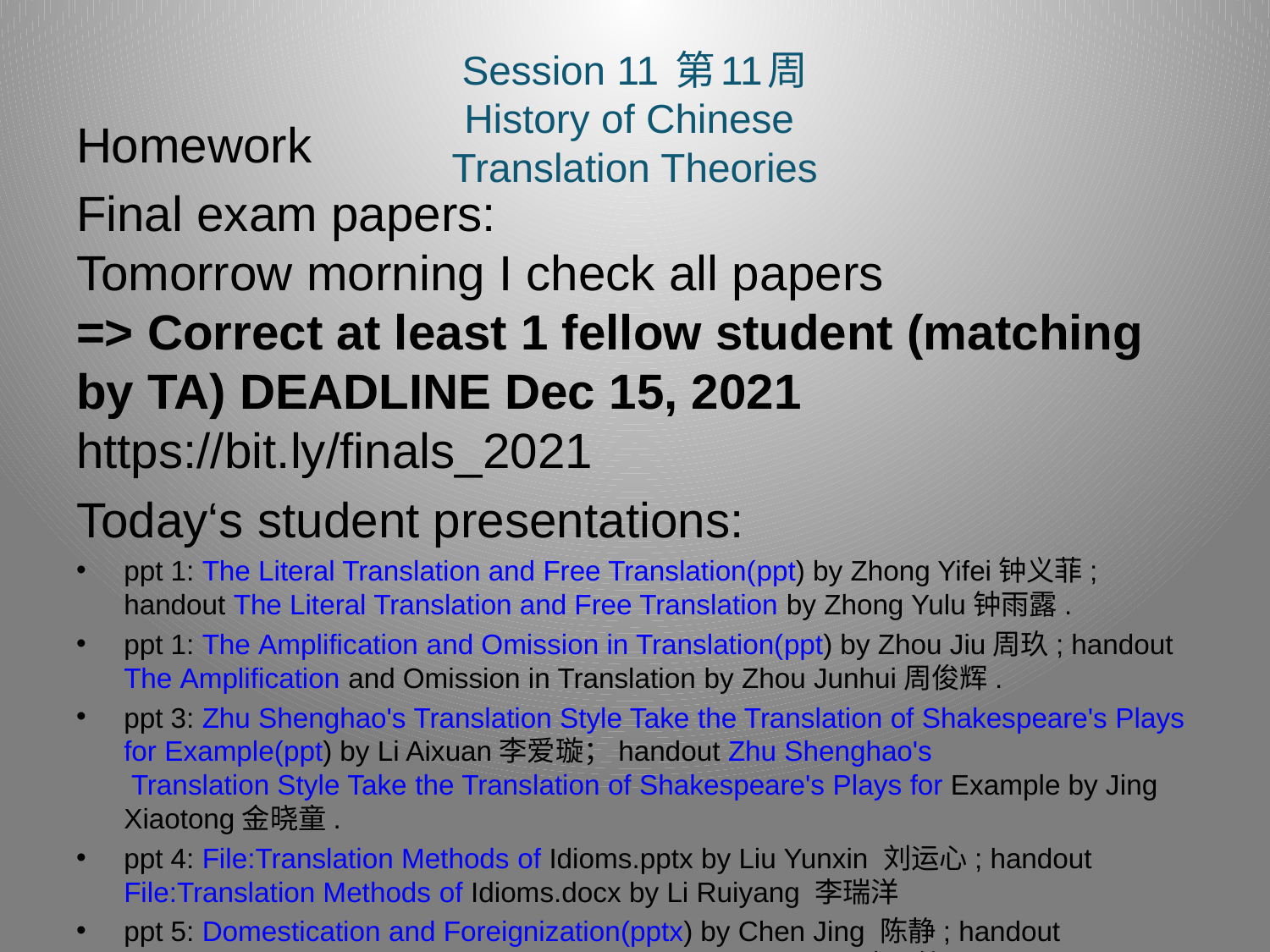

# Session 11 第11周 History of Chinese Translation Theories
Homework
Final exam papers:
Tomorrow morning I check all papers
=> Correct at least 1 fellow student (matching by TA) DEADLINE Dec 15, 2021 https://bit.ly/finals_2021
Today‘s student presentations:
ppt 1: The Literal Translation and Free Translation(ppt) by Zhong Yifei钟义菲; handout The Literal Translation and Free Translation by Zhong Yulu钟雨露.
ppt 1: The Amplification and Omission in Translation(ppt) by Zhou Jiu周玖; handout The Amplification and Omission in Translation by Zhou Junhui周俊辉.
ppt 3: Zhu Shenghao's Translation Style Take the Translation of Shakespeare's Plays for Example(ppt) by Li Aixuan李爱璇；handout Zhu Shenghao's Translation Style Take the Translation of Shakespeare's Plays for Example by Jing Xiaotong金晓童.
ppt 4: File:Translation Methods of Idioms.pptx by Liu Yunxin 刘运心; handout File:Translation Methods of Idioms.docx by Li Ruiyang 李瑞洋
ppt 5: Domestication and Foreignization(pptx) by Chen Jing 陈静; handout File:Domestication and Foreignization.docx by Chen Xinyi 陈心怡